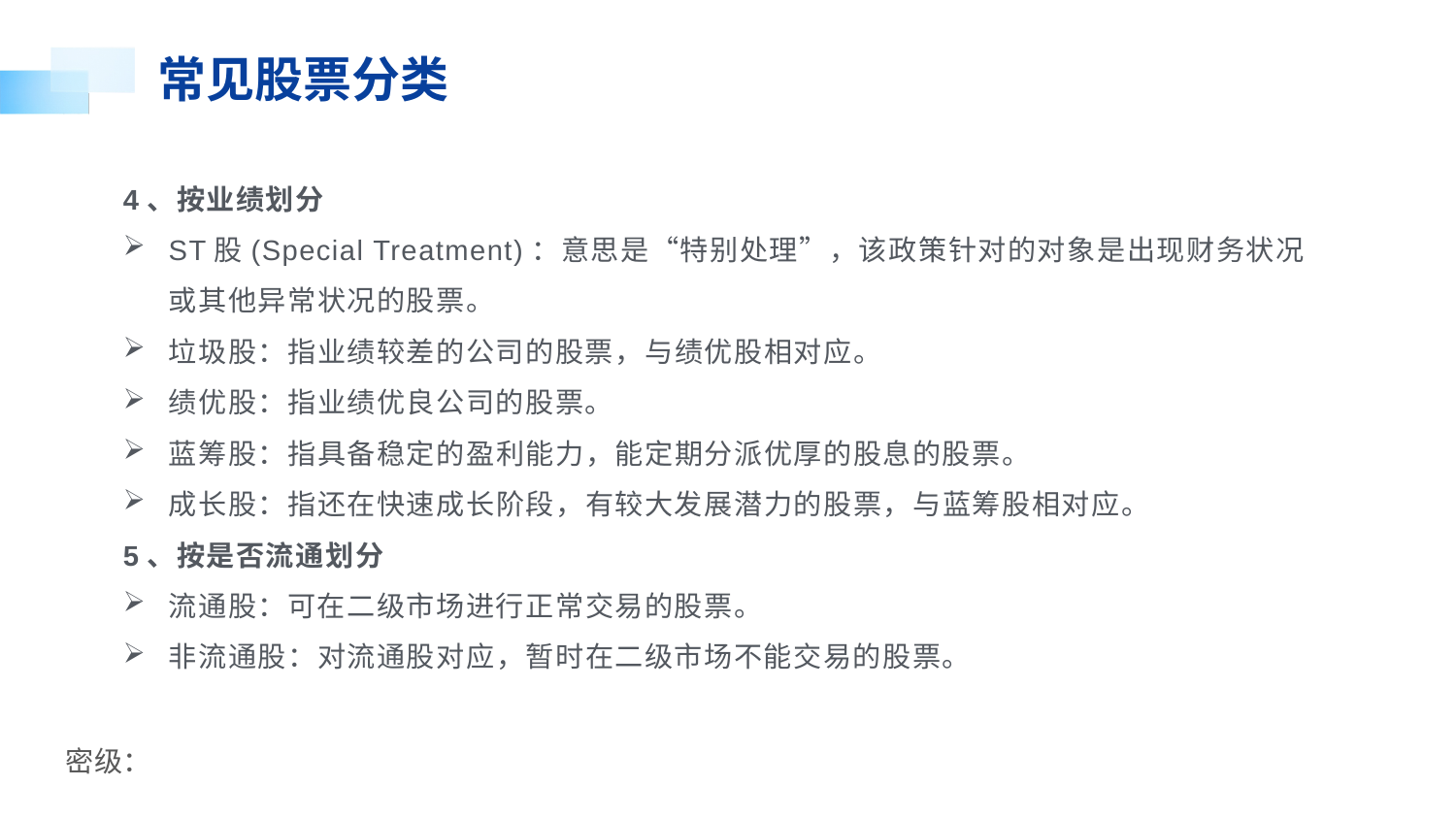

R:8
G:64
B:156
常见股票分类
R:0
G:89
B:233
4、按业绩划分
ST股(Special Treatment)：意思是“特别处理”，该政策针对的对象是出现财务状况或其他异常状况的股票。
垃圾股：指业绩较差的公司的股票，与绩优股相对应。
绩优股：指业绩优良公司的股票。
蓝筹股：指具备稳定的盈利能力，能定期分派优厚的股息的股票。
成长股：指还在快速成长阶段，有较大发展潜力的股票，与蓝筹股相对应。
5、按是否流通划分
流通股：可在二级市场进行正常交易的股票。
非流通股：对流通股对应，暂时在二级市场不能交易的股票。

R:0
G:183
B:255
R:250
G:135
B:56
R:244
G:244
B:244